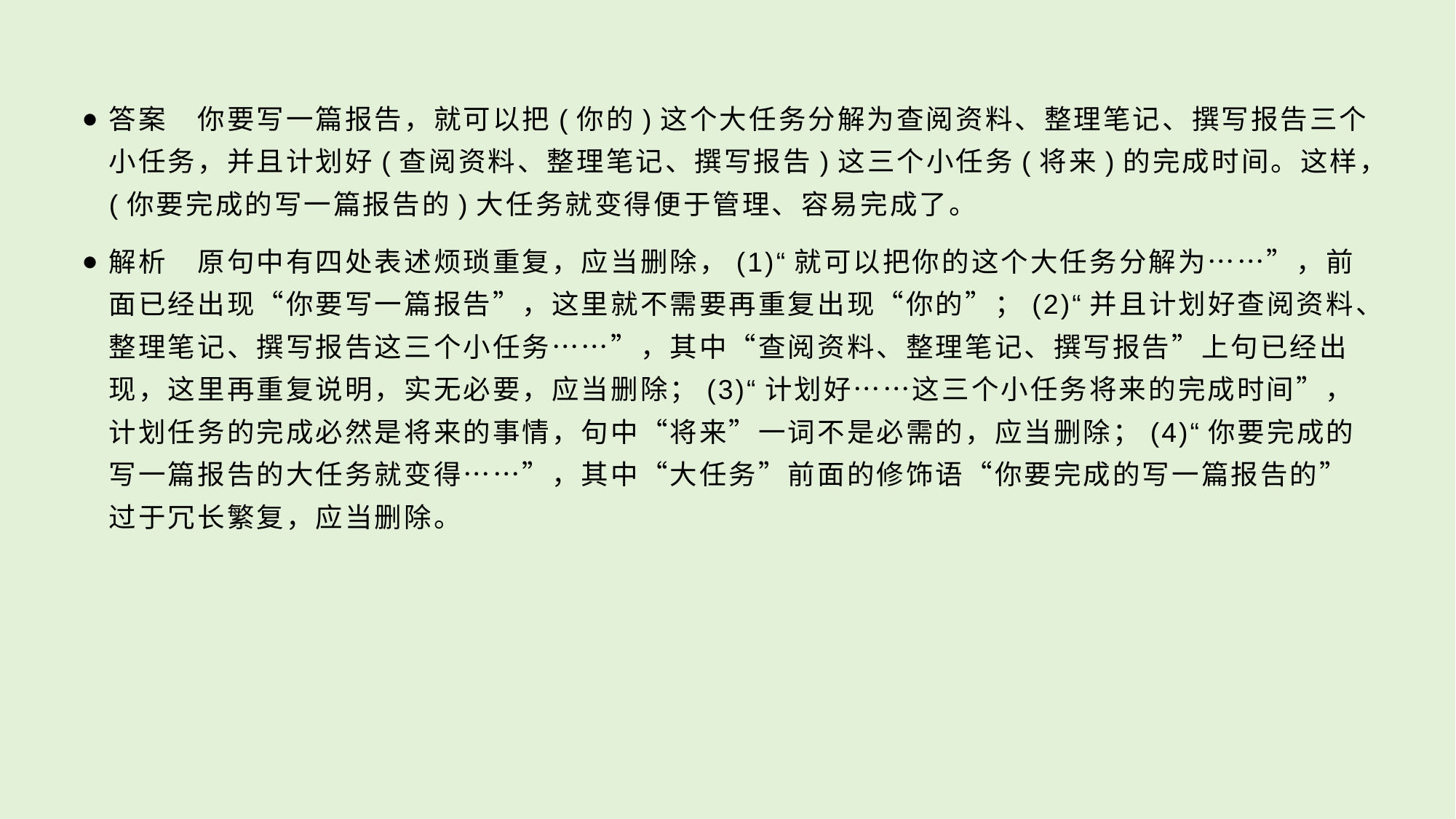

答案　你要写一篇报告，就可以把(你的)这个大任务分解为查阅资料、整理笔记、撰写报告三个小任务，并且计划好(查阅资料、整理笔记、撰写报告)这三个小任务(将来)的完成时间。这样，(你要完成的写一篇报告的)大任务就变得便于管理、容易完成了。
解析　原句中有四处表述烦琐重复，应当删除，(1)“就可以把你的这个大任务分解为……”，前面已经出现“你要写一篇报告”，这里就不需要再重复出现“你的”；(2)“并且计划好查阅资料、整理笔记、撰写报告这三个小任务……”，其中“查阅资料、整理笔记、撰写报告”上句已经出现，这里再重复说明，实无必要，应当删除；(3)“计划好……这三个小任务将来的完成时间”，计划任务的完成必然是将来的事情，句中“将来”一词不是必需的，应当删除；(4)“你要完成的写一篇报告的大任务就变得……”，其中“大任务”前面的修饰语“你要完成的写一篇报告的”过于冗长繁复，应当删除。